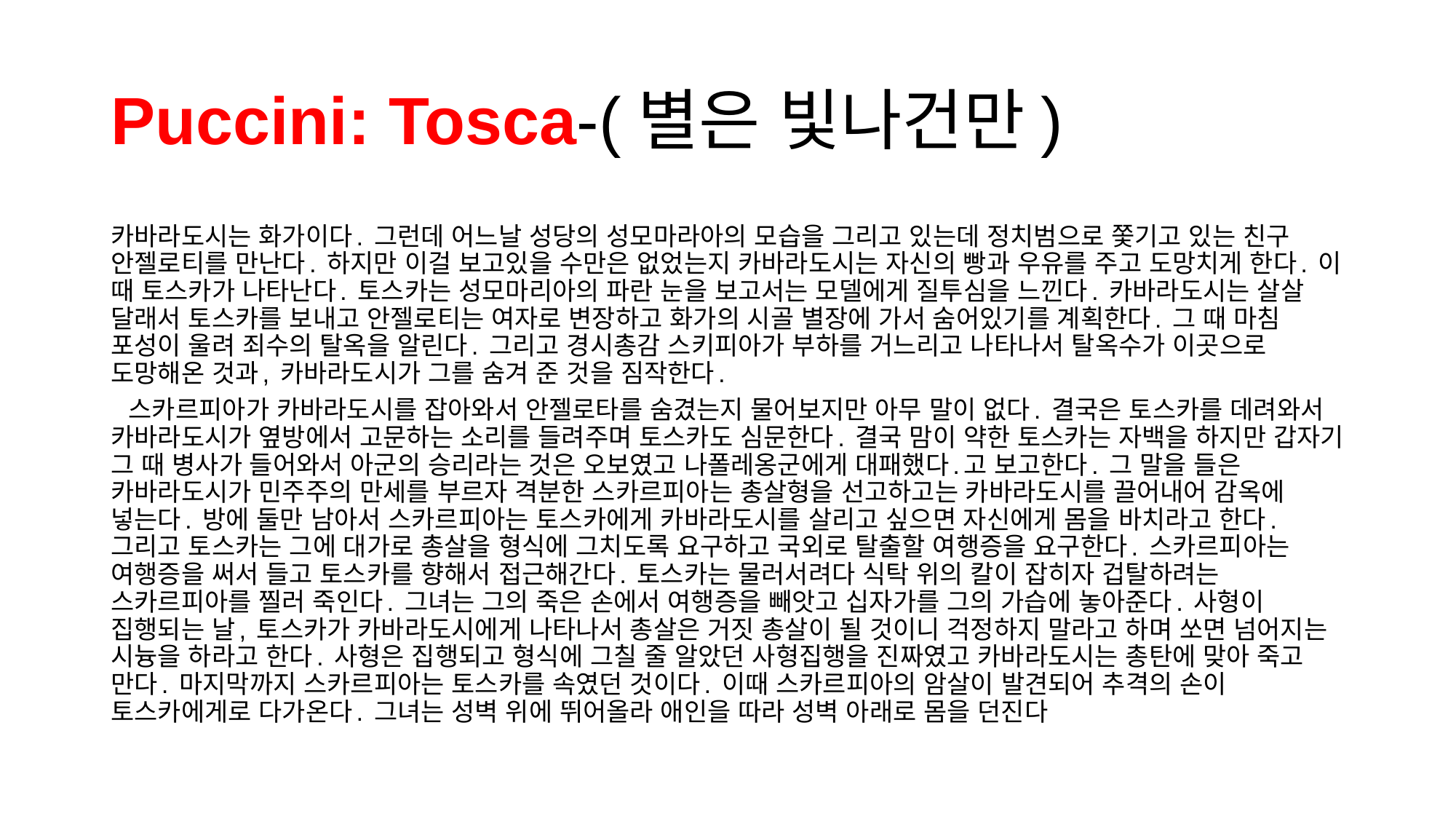

# Puccini: Tosca-(별은 빛나건만)
카바라도시는 화가이다. 그런데 어느날 성당의 성모마라아의 모습을 그리고 있는데 정치범으로 쫓기고 있는 친구 안젤로티를 만난다. 하지만 이걸 보고있을 수만은 없었는지 카바라도시는 자신의 빵과 우유를 주고 도망치게 한다. 이 때 토스카가 나타난다. 토스카는 성모마리아의 파란 눈을 보고서는 모델에게 질투심을 느낀다. 카바라도시는 살살 달래서 토스카를 보내고 안젤로티는 여자로 변장하고 화가의 시골 별장에 가서 숨어있기를 계획한다. 그 때 마침 포성이 울려 죄수의 탈옥을 알린다. 그리고 경시총감 스키피아가 부하를 거느리고 나타나서 탈옥수가 이곳으로 도망해온 것과, 카바라도시가 그를 숨겨 준 것을 짐작한다.
  스카르피아가 카바라도시를 잡아와서 안젤로타를 숨겼는지 물어보지만 아무 말이 없다. 결국은 토스카를 데려와서 카바라도시가 옆방에서 고문하는 소리를 들려주며 토스카도 심문한다. 결국 맘이 약한 토스카는 자백을 하지만 갑자기 그 때 병사가 들어와서 아군의 승리라는 것은 오보였고 나폴레옹군에게 대패했다.고 보고한다. 그 말을 들은 카바라도시가 민주주의 만세를 부르자 격분한 스카르피아는 총살형을 선고하고는 카바라도시를 끌어내어 감옥에 넣는다. 방에 둘만 남아서 스카르피아는 토스카에게 카바라도시를 살리고 싶으면 자신에게 몸을 바치라고 한다. 그리고 토스카는 그에 대가로 총살을 형식에 그치도록 요구하고 국외로 탈출할 여행증을 요구한다. 스카르피아는 여행증을 써서 들고 토스카를 향해서 접근해간다. 토스카는 물러서려다 식탁 위의 칼이 잡히자 겁탈하려는 스카르피아를 찔러 죽인다. 그녀는 그의 죽은 손에서 여행증을 빼앗고 십자가를 그의 가습에 놓아준다. 사형이 집행되는 날, 토스카가 카바라도시에게 나타나서 총살은 거짓 총살이 될 것이니 걱정하지 말라고 하며 쏘면 넘어지는 시늉을 하라고 한다. 사형은 집행되고 형식에 그칠 줄 알았던 사형집행을 진짜였고 카바라도시는 총탄에 맞아 죽고 만다. 마지막까지 스카르피아는 토스카를 속였던 것이다. 이때 스카르피아의 암살이 발견되어 추격의 손이 토스카에게로 다가온다. 그녀는 성벽 위에 뛰어올라 애인을 따라 성벽 아래로 몸을 던진다